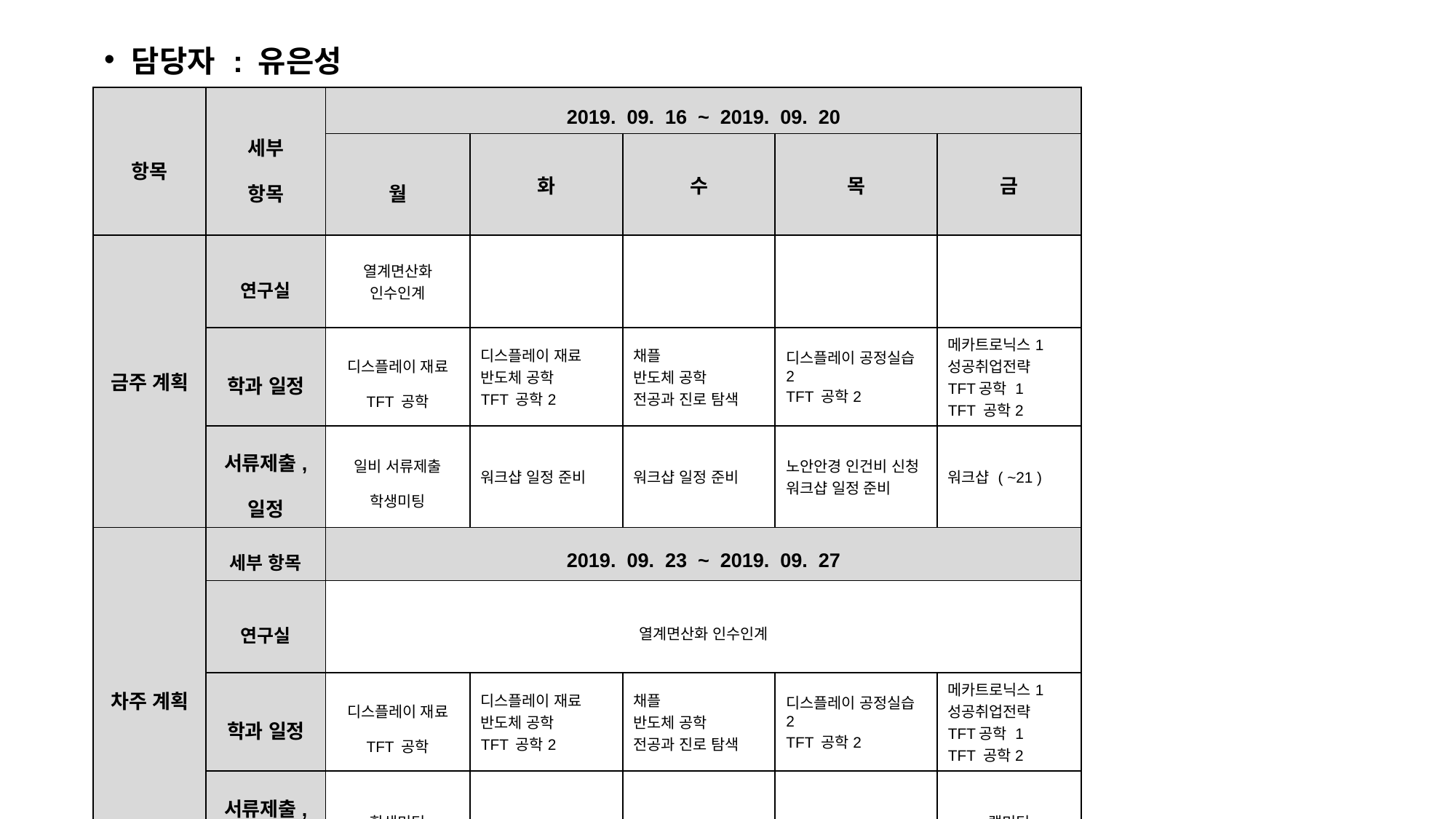

담당자 : 유은성
| 항목 | 세부 항목 | 2019. 09. 16 ~ 2019. 09. 20 |  |  |  |  |
| --- | --- | --- | --- | --- | --- | --- |
|  |  | 월 | 화 | 수 | 목 | 금 |
| 금주 계획 | 연구실 | 열계면산화 인수인계 |  |  |  |  |
|  | 학과 일정 | 디스플레이 재료 TFT 공학 | 디스플레이 재료 반도체 공학 TFT 공학2 | 채플 반도체 공학 전공과 진로 탐색 | 디스플레이 공정실습2 TFT 공학2 | 메카트로닉스1 성공취업전략 TFT공학 1 TFT 공학2 |
|  | 서류제출, 일정 | 일비 서류제출 학생미팅 | 워크샵 일정 준비 | 워크샵 일정 준비 | 노안안경 인건비 신청 워크샵 일정 준비 | 워크샵 ( ~21 ) |
| 차주 계획 | 세부 항목 | 2019. 09. 23 ~ 2019. 09. 27 |  |  |  |  |
|  | 연구실 | 열계면산화 인수인계 |  |  |  |  |
|  | 학과 일정 | 디스플레이 재료 TFT 공학 | 디스플레이 재료 반도체 공학 TFT 공학2 | 채플 반도체 공학 전공과 진로 탐색 | 디스플레이 공정실습2 TFT 공학2 | 메카트로닉스1 성공취업전략 TFT공학 1 TFT 공학2 |
|  | 서류제출, 일정 | 학생미팅 |  |  |  | 랩미팅 |